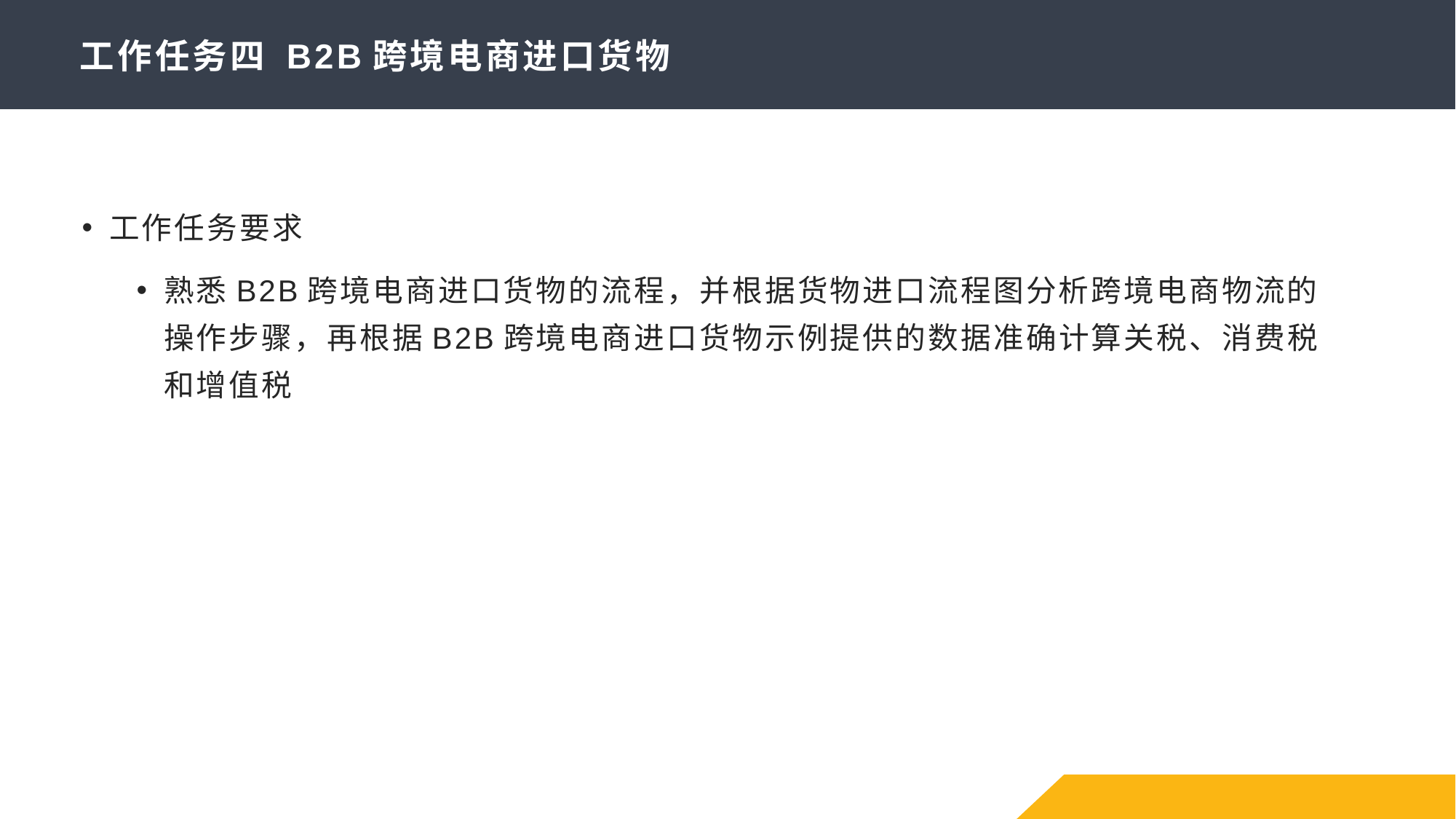

# 工作任务四 B2B跨境电商进口货物
工作任务要求
熟悉B2B跨境电商进口货物的流程，并根据货物进口流程图分析跨境电商物流的操作步骤，再根据B2B跨境电商进口货物示例提供的数据准确计算关税、消费税和增值税